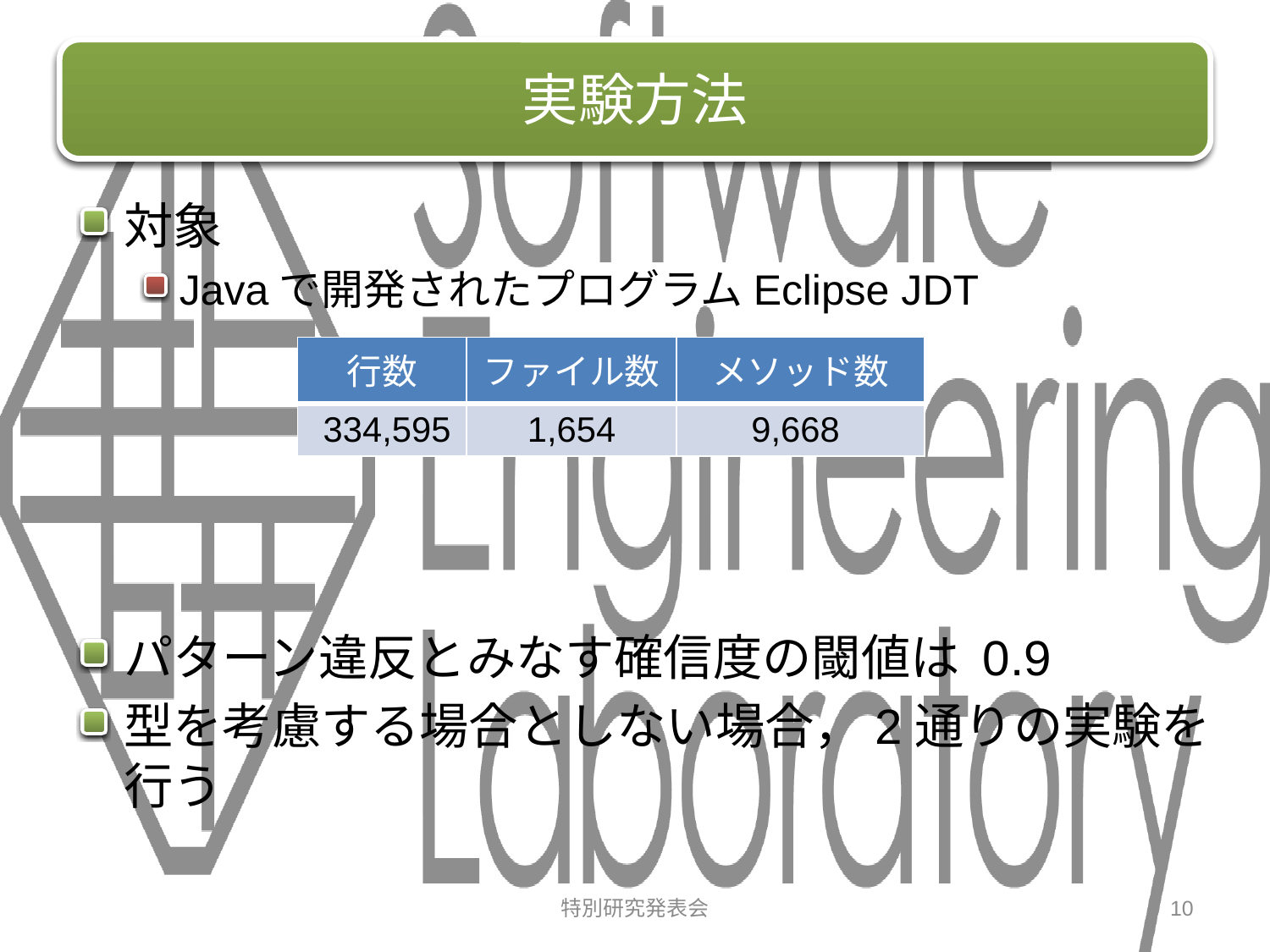

# 実験方法
対象
Javaで開発されたプログラムEclipse JDT

パターン違反とみなす確信度の閾値は 0.9
型を考慮する場合としない場合，2通りの実験を行う
| 行数 | ファイル数 | メソッド数 |
| --- | --- | --- |
| 334,595 | 1,654 | 9,668 |
特別研究発表会
10